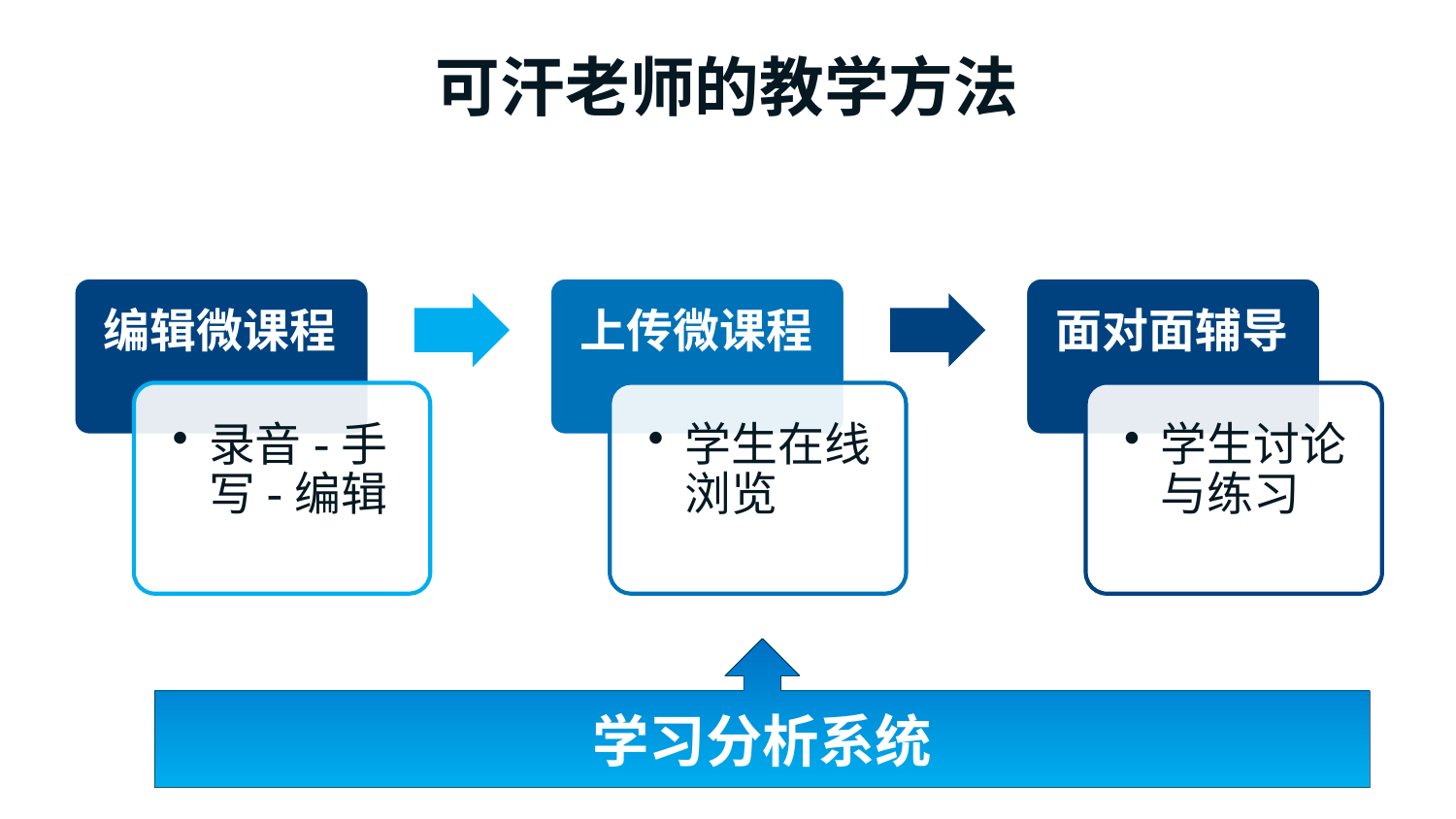

# 可汗老师的教学方法
编辑微课程
录音-手写-编辑

上传微课程
学生在线浏览

面对面辅导
学生讨论与练习
学习分析系统